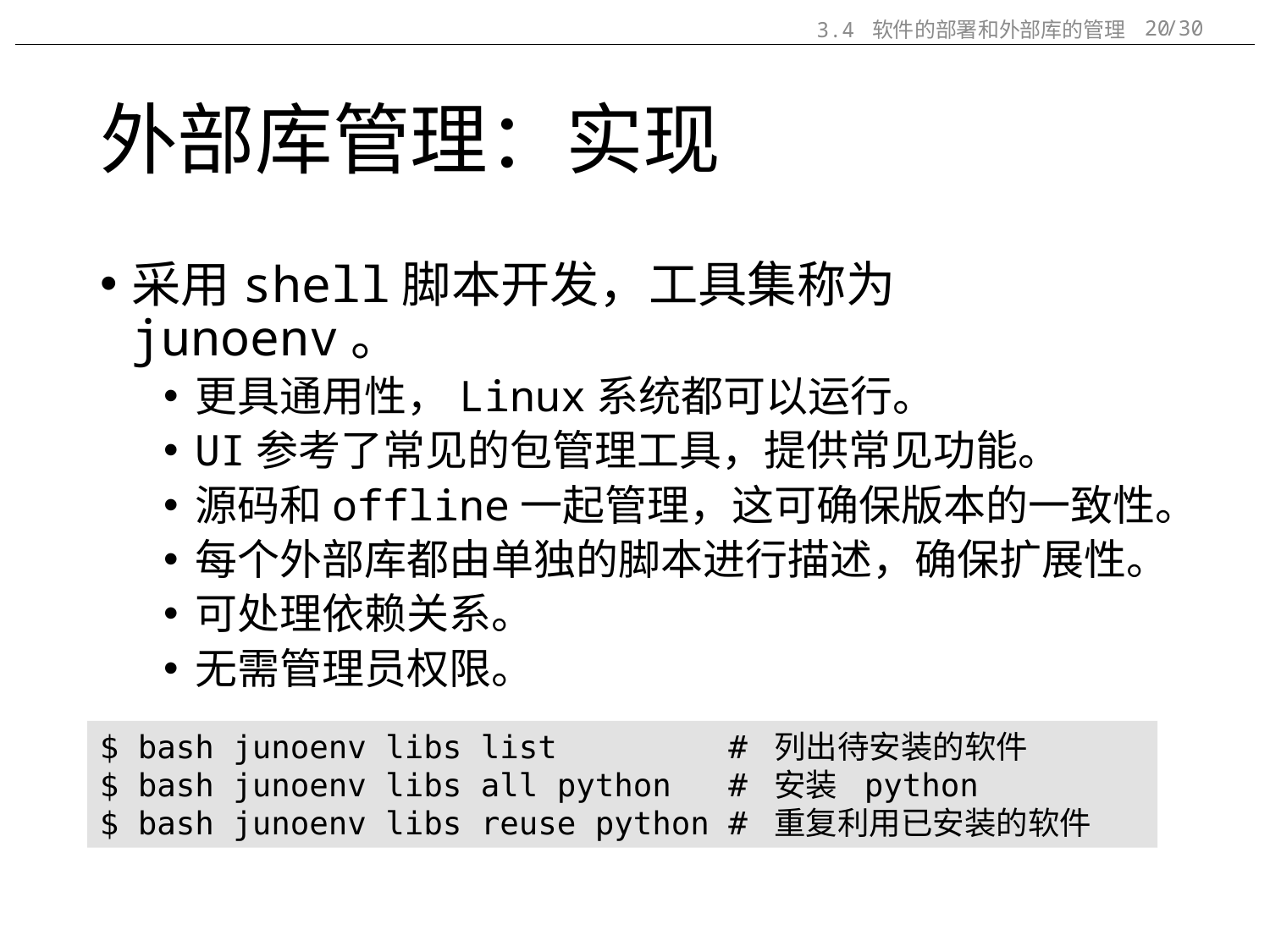

3.4 软件的部署和外部库的管理
/30
20
# 外部库管理：实现
采用shell脚本开发，工具集称为junoenv。
更具通用性，Linux系统都可以运行。
UI参考了常见的包管理工具，提供常见功能。
源码和offline一起管理，这可确保版本的一致性。
每个外部库都由单独的脚本进行描述，确保扩展性。
可处理依赖关系。
无需管理员权限。
$ bash junoenv libs list         # 列出待安装的软件
$ bash junoenv libs all python   # 安装 python
$ bash junoenv libs reuse python # 重复利用已安装的软件